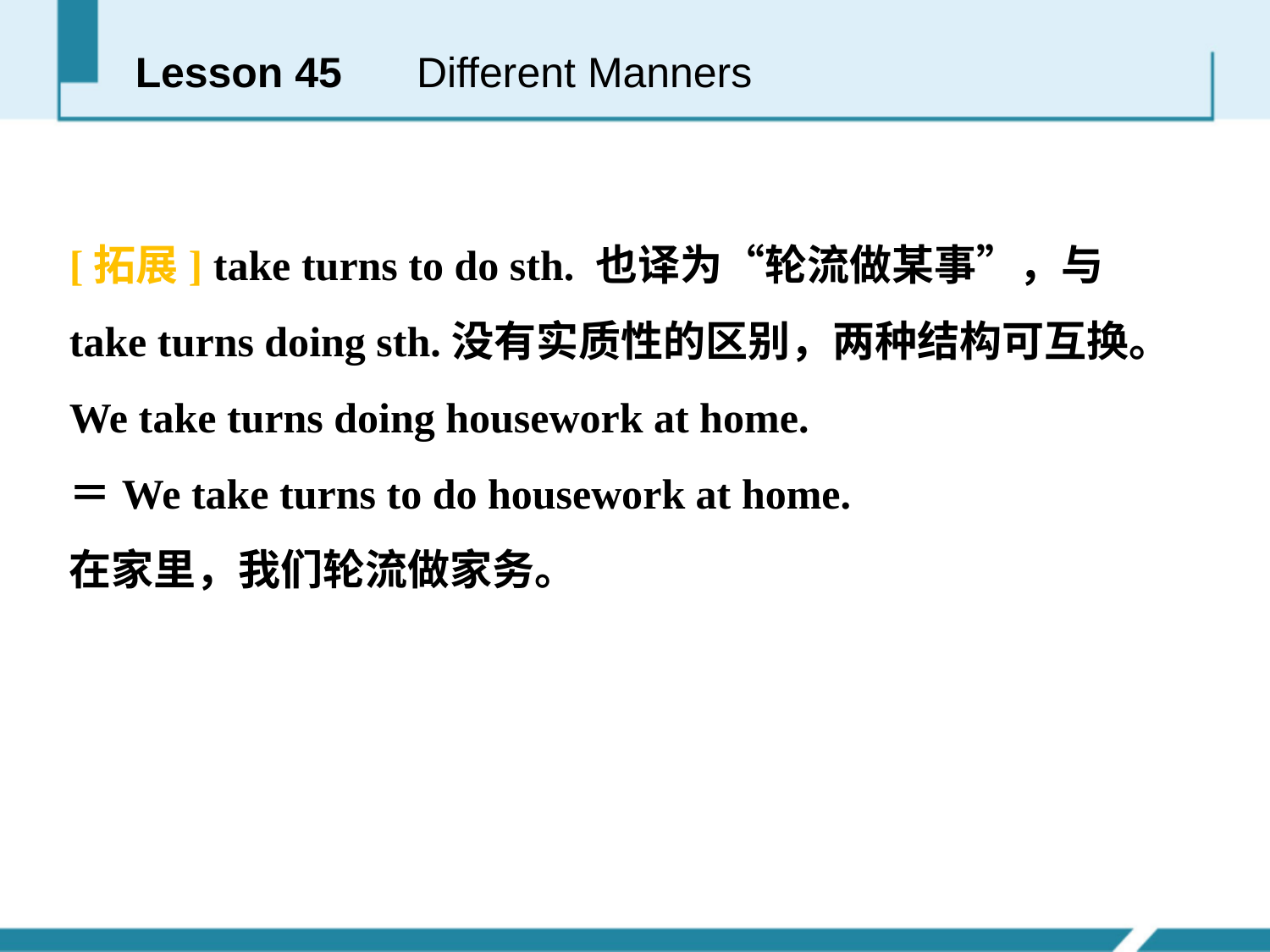

Lesson 45 　Different Manners
[拓展] take turns to do sth. 也译为“轮流做某事”，与take turns doing sth.没有实质性的区别，两种结构可互换。
We take turns doing housework at home.
＝We take turns to do housework at home.
在家里，我们轮流做家务。